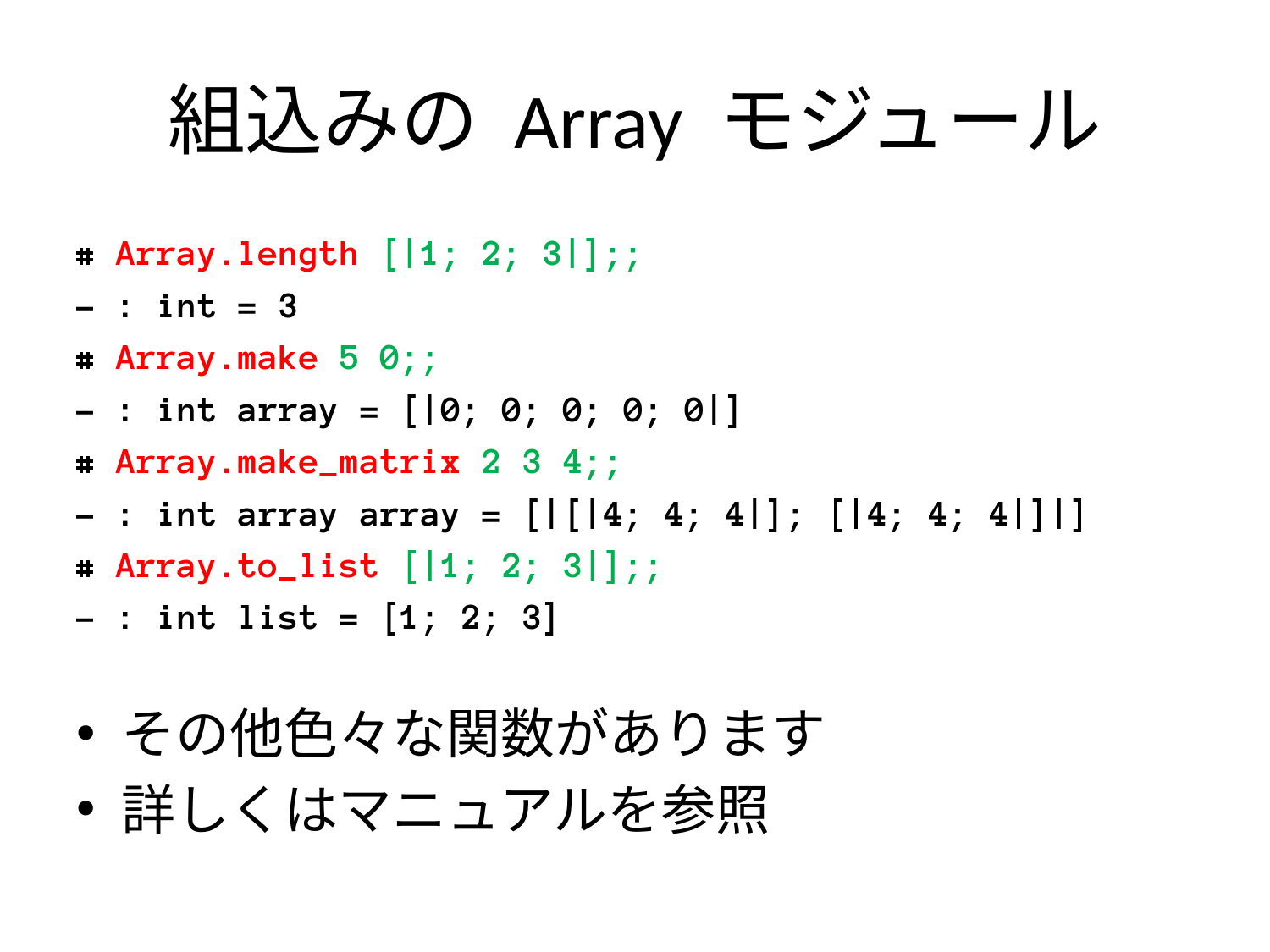

# 組込みの Array モジュール
# Array.length [|1; 2; 3|];;
- : int = 3
# Array.make 5 0;;
- : int array = [|0; 0; 0; 0; 0|]
# Array.make_matrix 2 3 4;;
- : int array array = [|[|4; 4; 4|]; [|4; 4; 4|]|]
# Array.to_list [|1; 2; 3|];;
- : int list = [1; 2; 3]

その他色々な関数があります
詳しくはマニュアルを参照